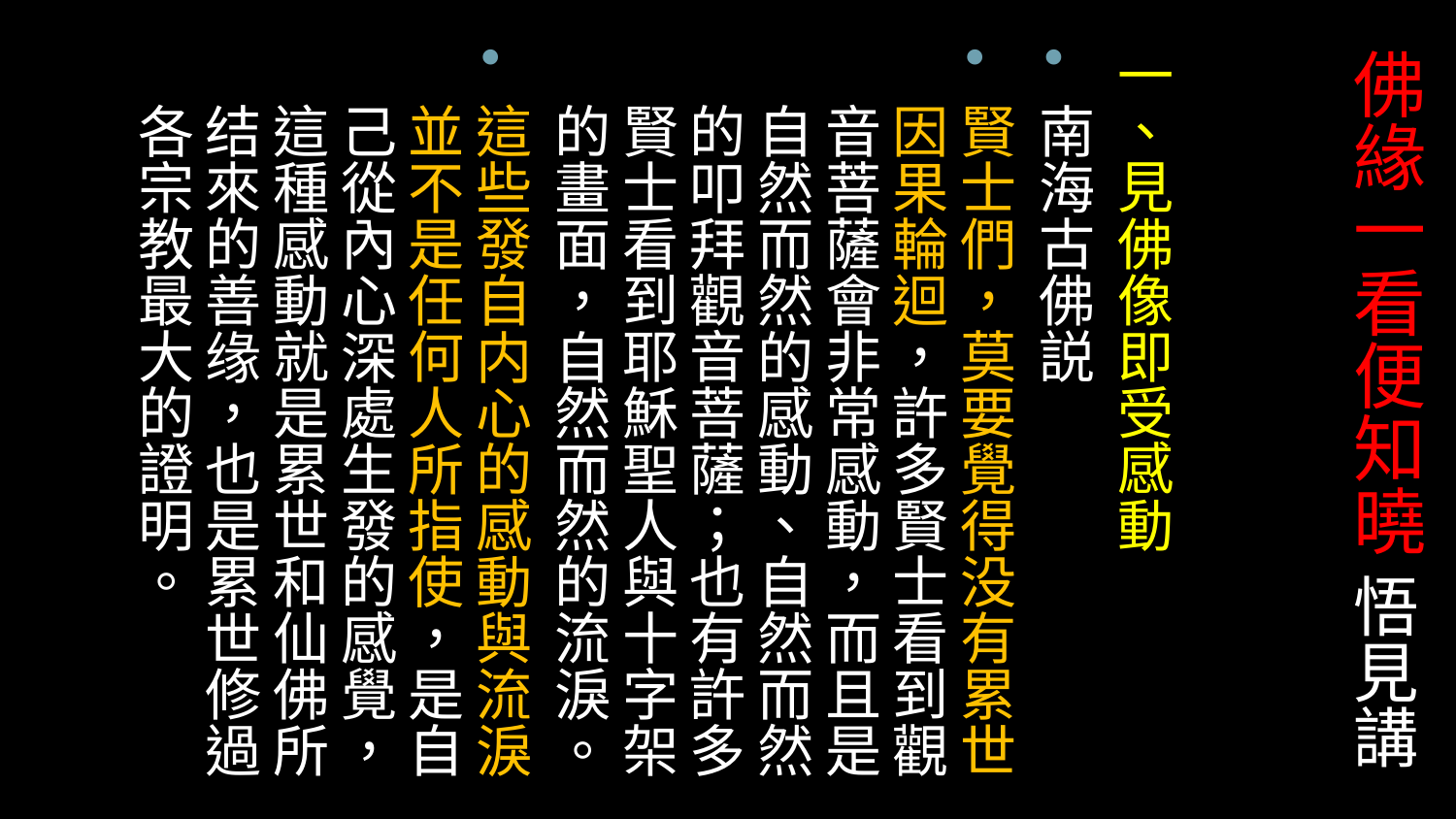

# 佛緣一看便知曉 悟見講
一、見佛像即受感動
南海古佛説
賢士們，莫要覺得没有累世因果輪迴，許多賢士看到觀音菩薩會非常感動，而且是自然而然的感動、自然而然的叩拜觀音菩薩；也有許多賢士看到耶穌聖人與十字架的畫面，自然而然的流淚。
這些發自内心的感動與流淚並不是任何人所指使，是自己從內心深處生發的感覺，這種感動就是累世和仙佛所结來的善缘，也是累世修過各宗教最大的證明。